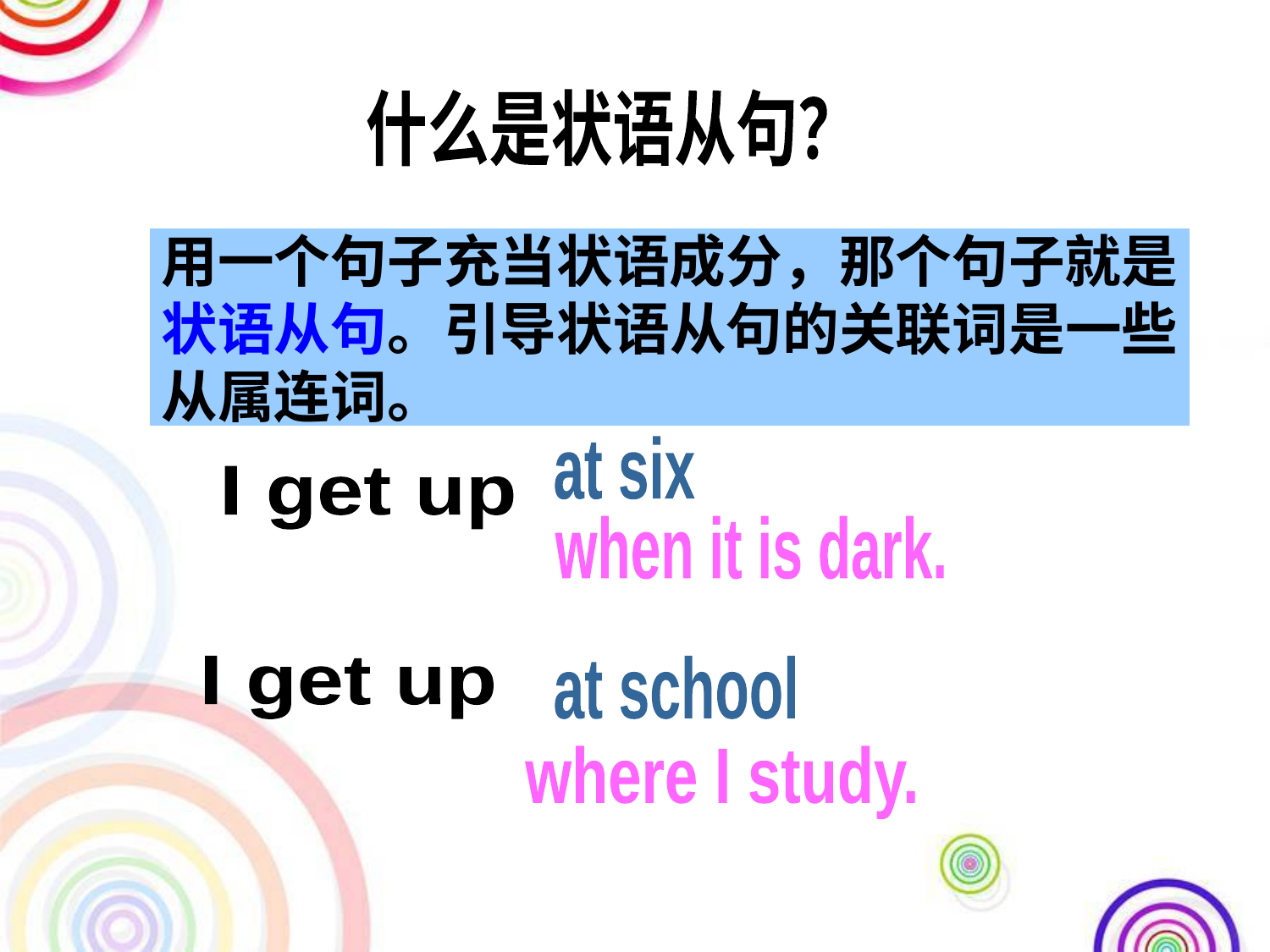

什么是状语从句？
用一个句子充当状语成分，那个句子就是
状语从句。引导状语从句的关联词是一些
从属连词。
at six
I get up
when it is dark.
I get up
at school
where I study.